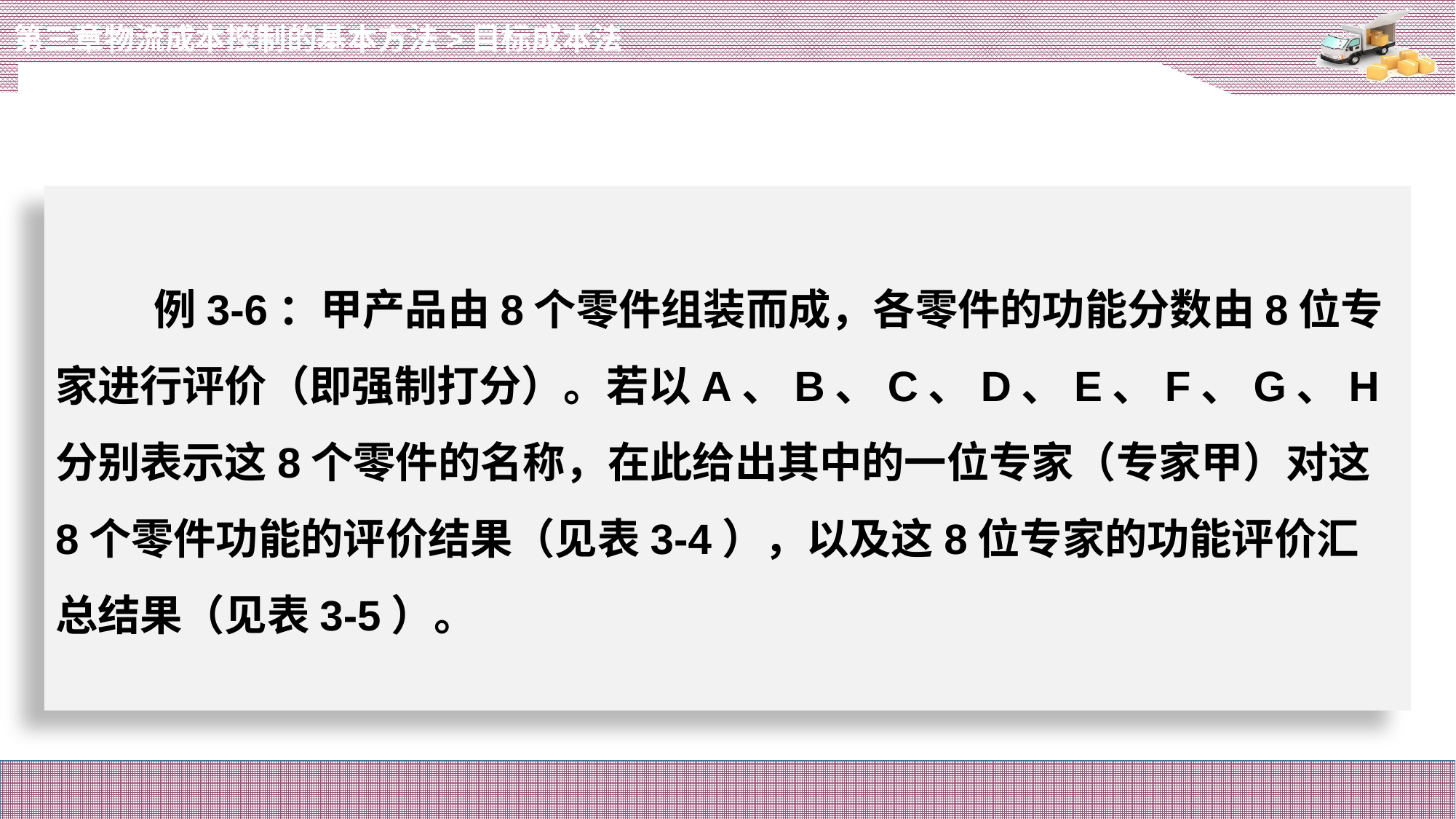

第三章物流成本控制的基本方法>目标成本法
# 例3-6：甲产品由8个零件组装而成，各零件的功能分数由8位专家进行评价（即强制打分）。若以A、B、C、D、E、F、G、H分别表示这8个零件的名称，在此给出其中的一位专家（专家甲）对这8个零件功能的评价结果（见表3-4），以及这8位专家的功能评价汇总结果（见表3-5）。